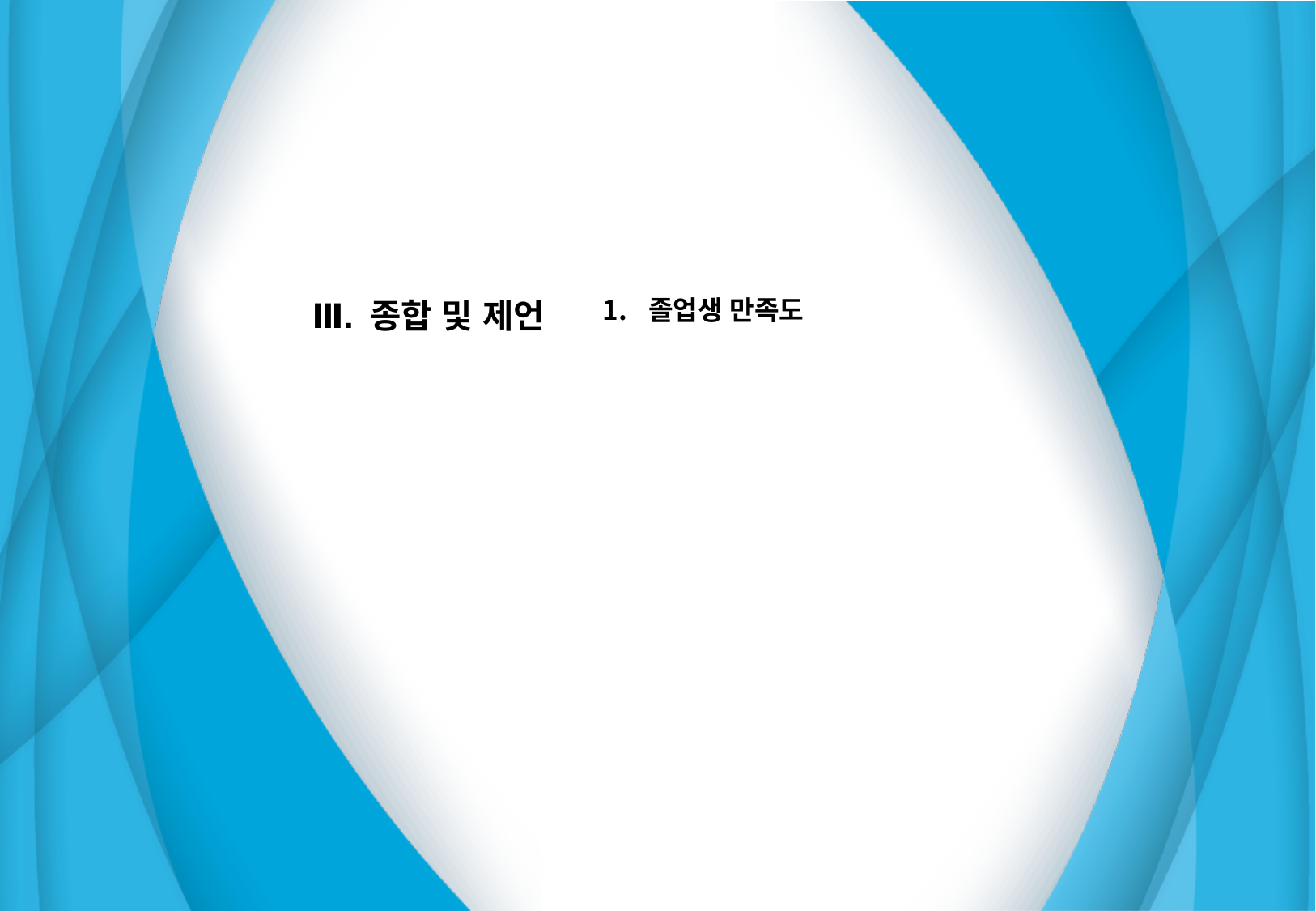

| Ⅲ. 종합 및 제언 | 졸업생 만족도 |
| --- | --- |